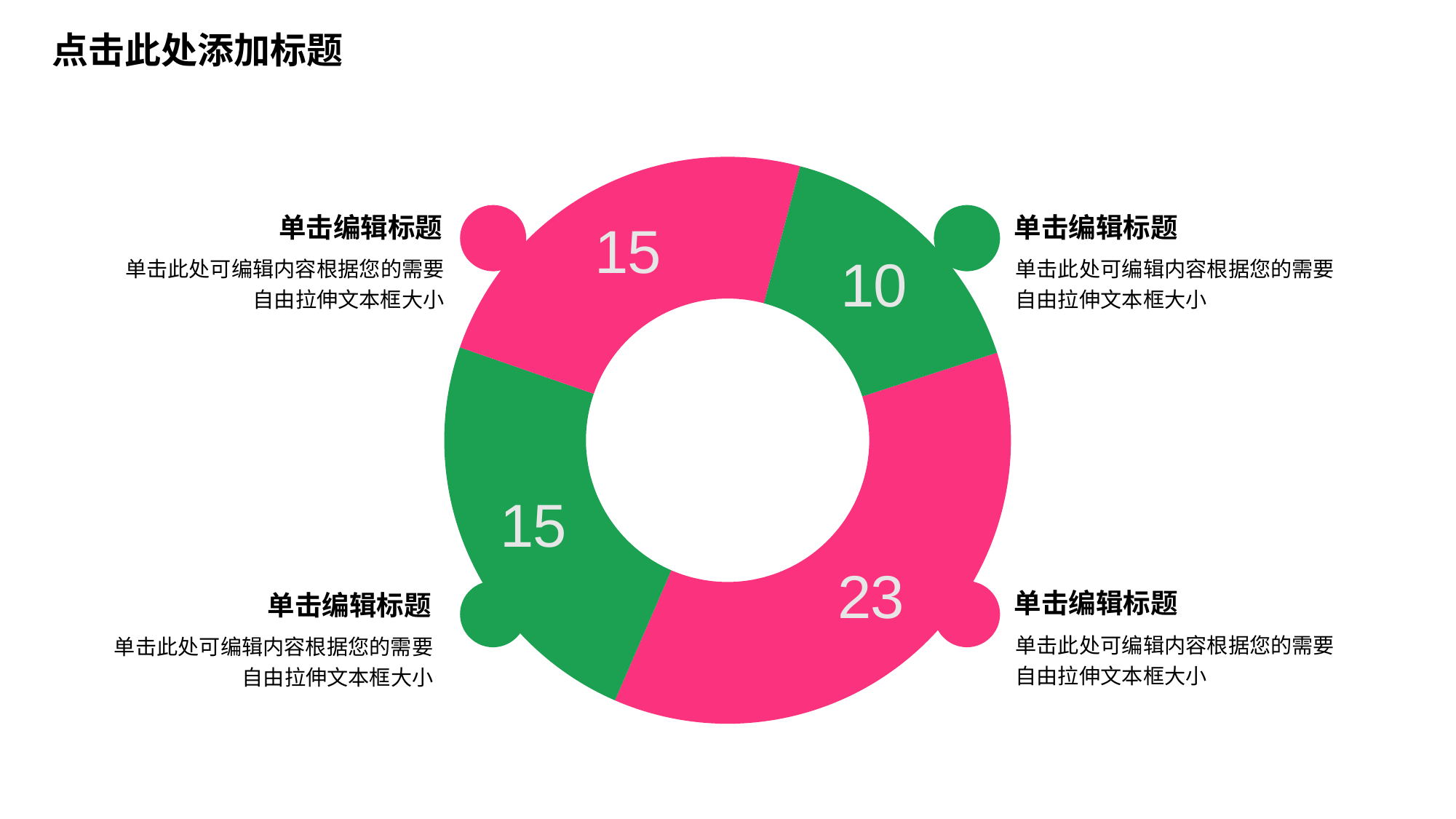

点击此处添加标题

### Chart

| Category | Sales |
|---|---|
| 1 | 23.0 |
| 2 | 15.0 |
| 3 | 15.0 |
| 4 | 10.0 |
单击编辑标题

单击编辑标题
单击此处可编辑内容根据您的需要自由拉伸文本框大小
单击此处可编辑内容根据您的需要自由拉伸文本框大小

单击编辑标题
单击编辑标题
单击此处可编辑内容根据您的需要自由拉伸文本框大小
单击此处可编辑内容根据您的需要自由拉伸文本框大小